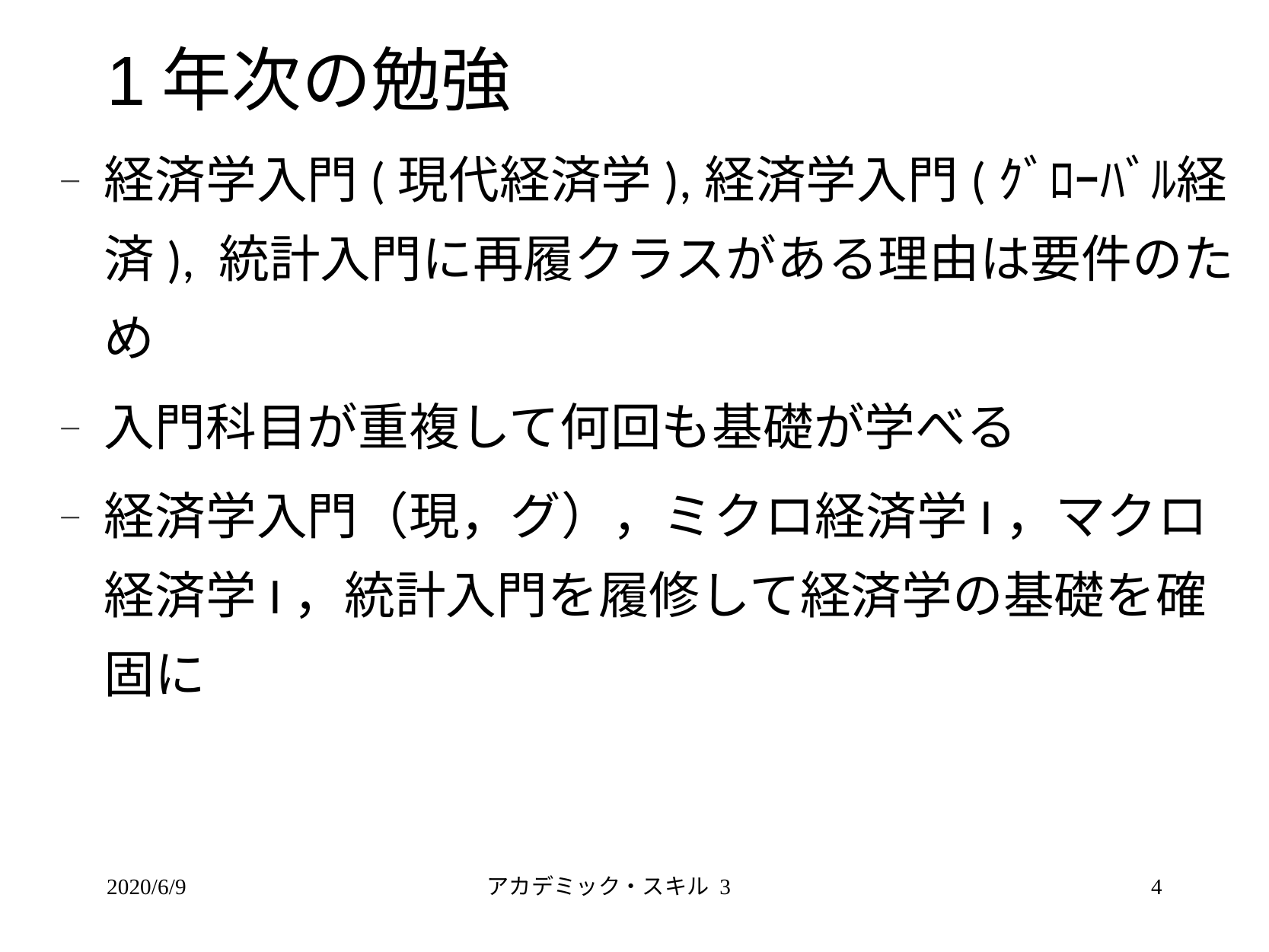

# 1年次の勉強
経済学入門(現代経済学),経済学入門(ｸﾞﾛｰﾊﾞﾙ経済), 統計入門に再履クラスがある理由は要件のため
入門科目が重複して何回も基礎が学べる
経済学入門（現，グ），ミクロ経済学I，マクロ経済学I，統計入門を履修して経済学の基礎を確固に

2020/6/9
アカデミック・スキル 3
4